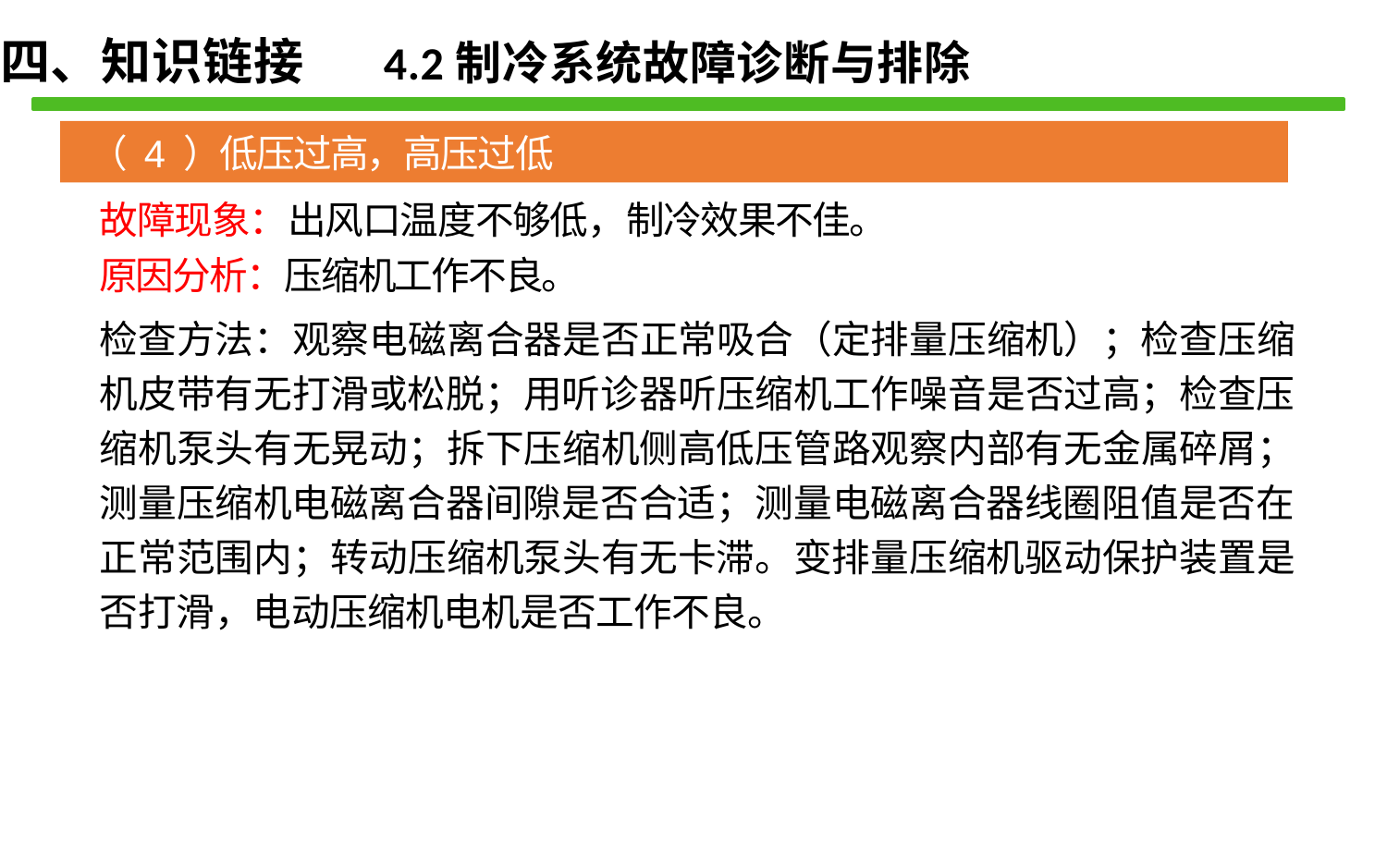

四、知识链接     4.2制冷系统故障诊断与排除

（ 4 ）低压过高，高压过低

故障现象：出风口温度不够低，制冷效果不佳。
原因分析：压缩机工作不良。
检查方法：观察电磁离合器是否正常吸合（定排量压缩机）；检查压缩机皮带有无打滑或松脱；用听诊器听压缩机工作噪音是否过高；检查压缩机泵头有无晃动；拆下压缩机侧高低压管路观察内部有无金属碎屑；测量压缩机电磁离合器间隙是否合适；测量电磁离合器线圈阻值是否在正常范围内；转动压缩机泵头有无卡滞。变排量压缩机驱动保护装置是否打滑，电动压缩机电机是否工作不良。